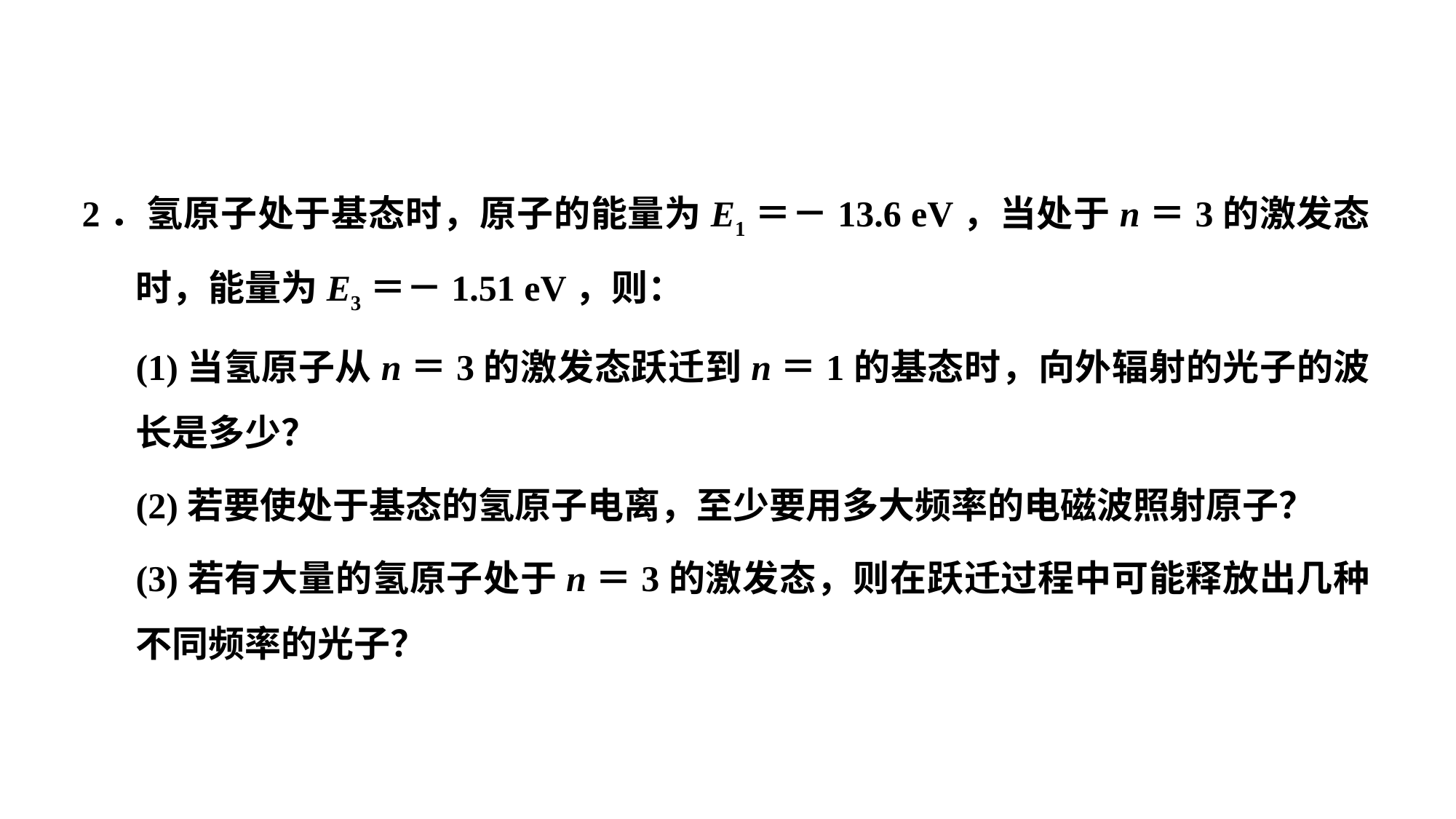

2．氢原子处于基态时，原子的能量为E1＝－13.6 eV，当处于n＝3的激发态时，能量为E3＝－1.51 eV，则：
(1)当氢原子从n＝3的激发态跃迁到n＝1的基态时，向外辐射的光子的波长是多少？
(2)若要使处于基态的氢原子电离，至少要用多大频率的电磁波照射原子？
(3)若有大量的氢原子处于n＝3的激发态，则在跃迁过程中可能释放出几种不同频率的光子？